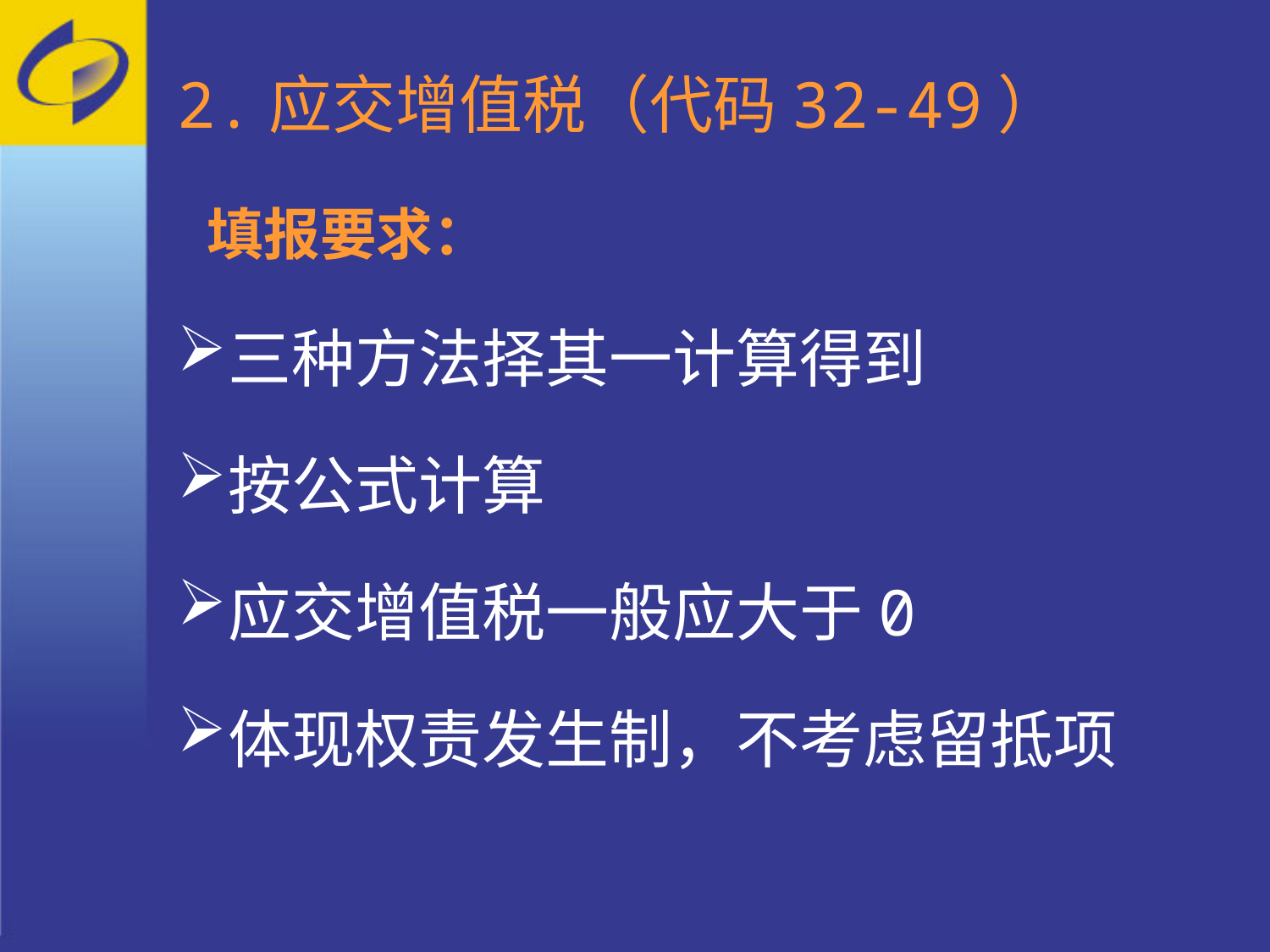

2.应交增值税（代码32-49）
 填报要求：
三种方法择其一计算得到
按公式计算
应交增值税一般应大于0
体现权责发生制，不考虑留抵项